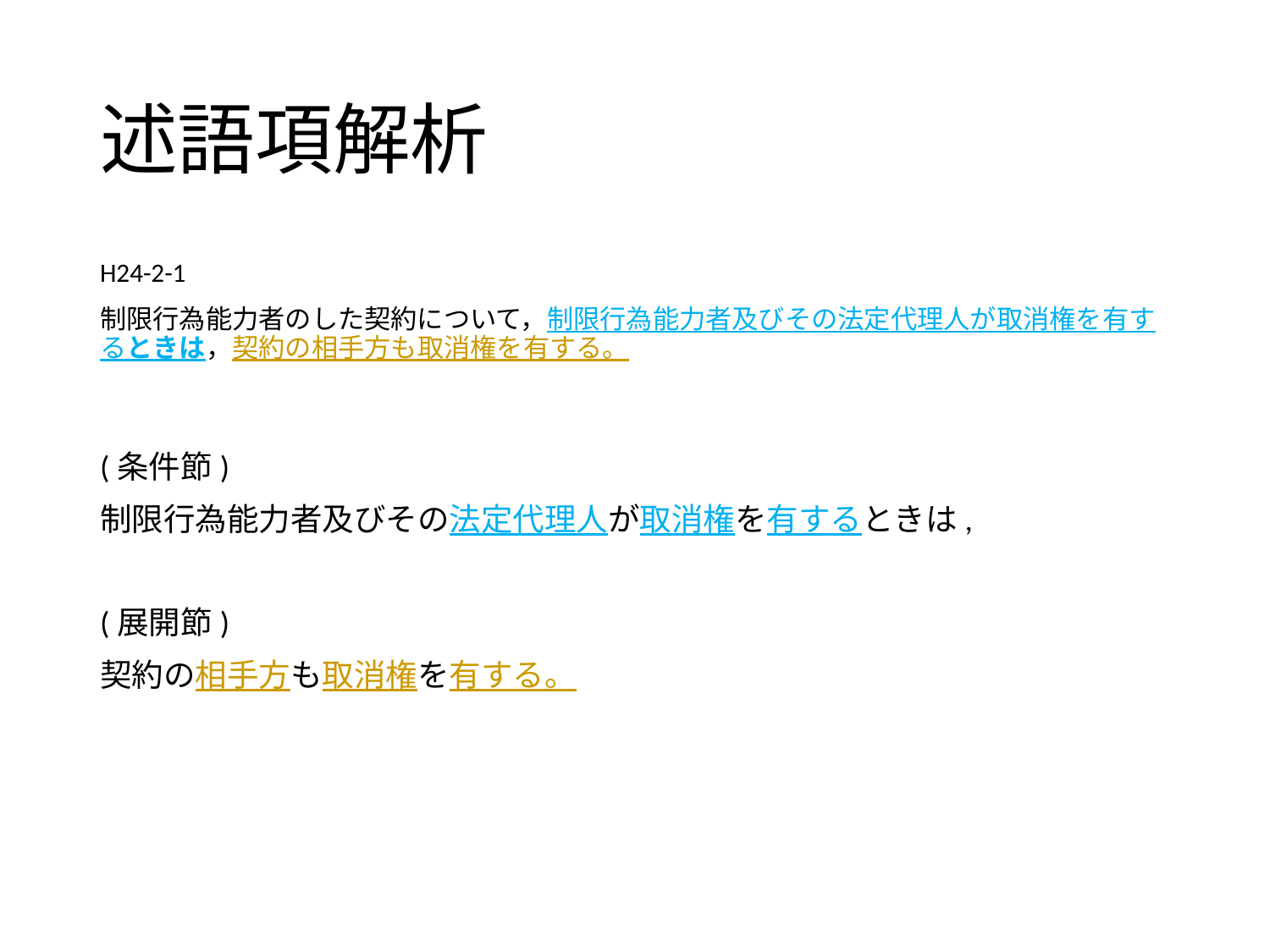

# 述語項解析
H24-2-1
制限行為能力者のした契約について，制限行為能力者及びその法定代理人が取消権を有するときは，契約の相手方も取消権を有する。

(条件節)
制限行為能力者及びその法定代理人が取消権を有するときは,

(展開節)
契約の相手方も取消権を有する。